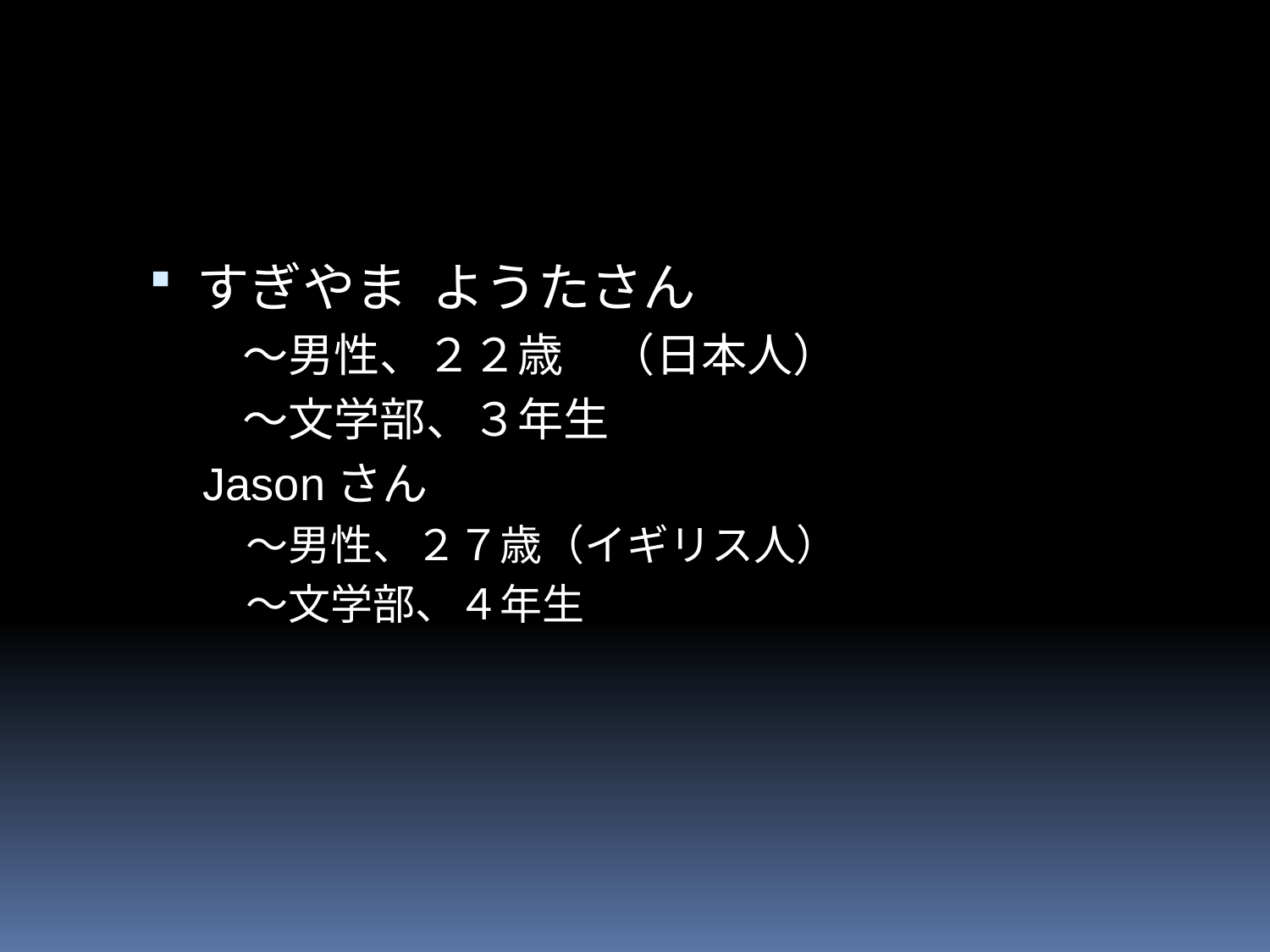

#
すぎやま  ようたさん
	～男性、２２歳　（日本人）
	～文学部、３年生
Jasonさん
～男性、２７歳（イギリス人）
～文学部、４年生